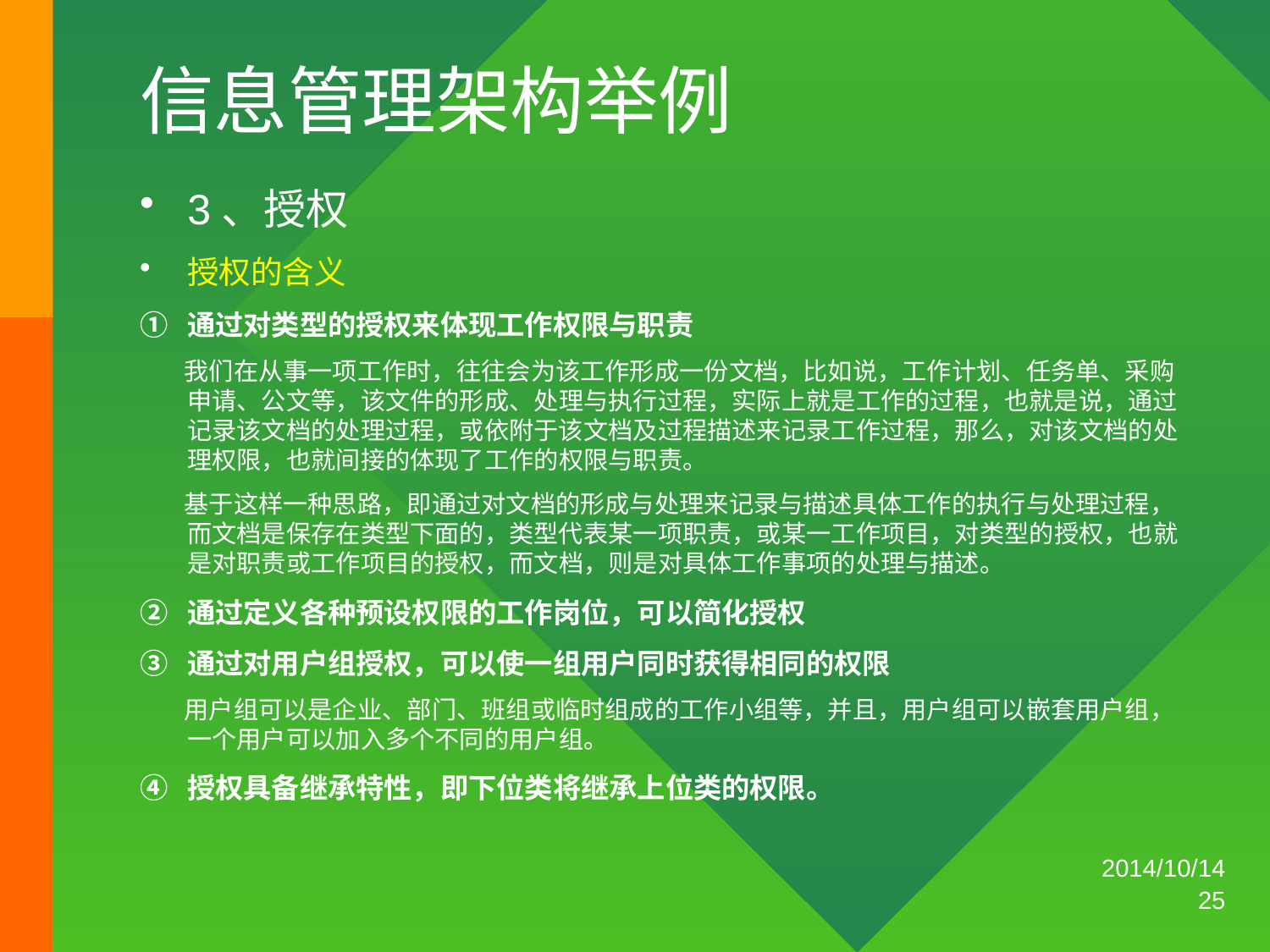

？？电气装备集团办公自动化
# 信息管理架构举例
3、授权
授权的含义
①  通过对类型的授权来体现工作权限与职责
       我们在从事一项工作时，往往会为该工作形成一份文档，比如说，工作计划、任务单、采购申请、公文等，该文件的形成、处理与执行过程，实际上就是工作的过程，也就是说，通过记录该文档的处理过程，或依附于该文档及过程描述来记录工作过程，那么，对该文档的处理权限，也就间接的体现了工作的权限与职责。
       基于这样一种思路，即通过对文档的形成与处理来记录与描述具体工作的执行与处理过程，而文档是保存在类型下面的，类型代表某一项职责，或某一工作项目，对类型的授权，也就是对职责或工作项目的授权，而文档，则是对具体工作事项的处理与描述。
②  通过定义各种预设权限的工作岗位，可以简化授权
③  通过对用户组授权，可以使一组用户同时获得相同的权限
       用户组可以是企业、部门、班组或临时组成的工作小组等，并且，用户组可以嵌套用户组，一个用户可以加入多个不同的用户组。
④  授权具备继承特性，即下位类将继承上位类的权限。

2014/10/14
25